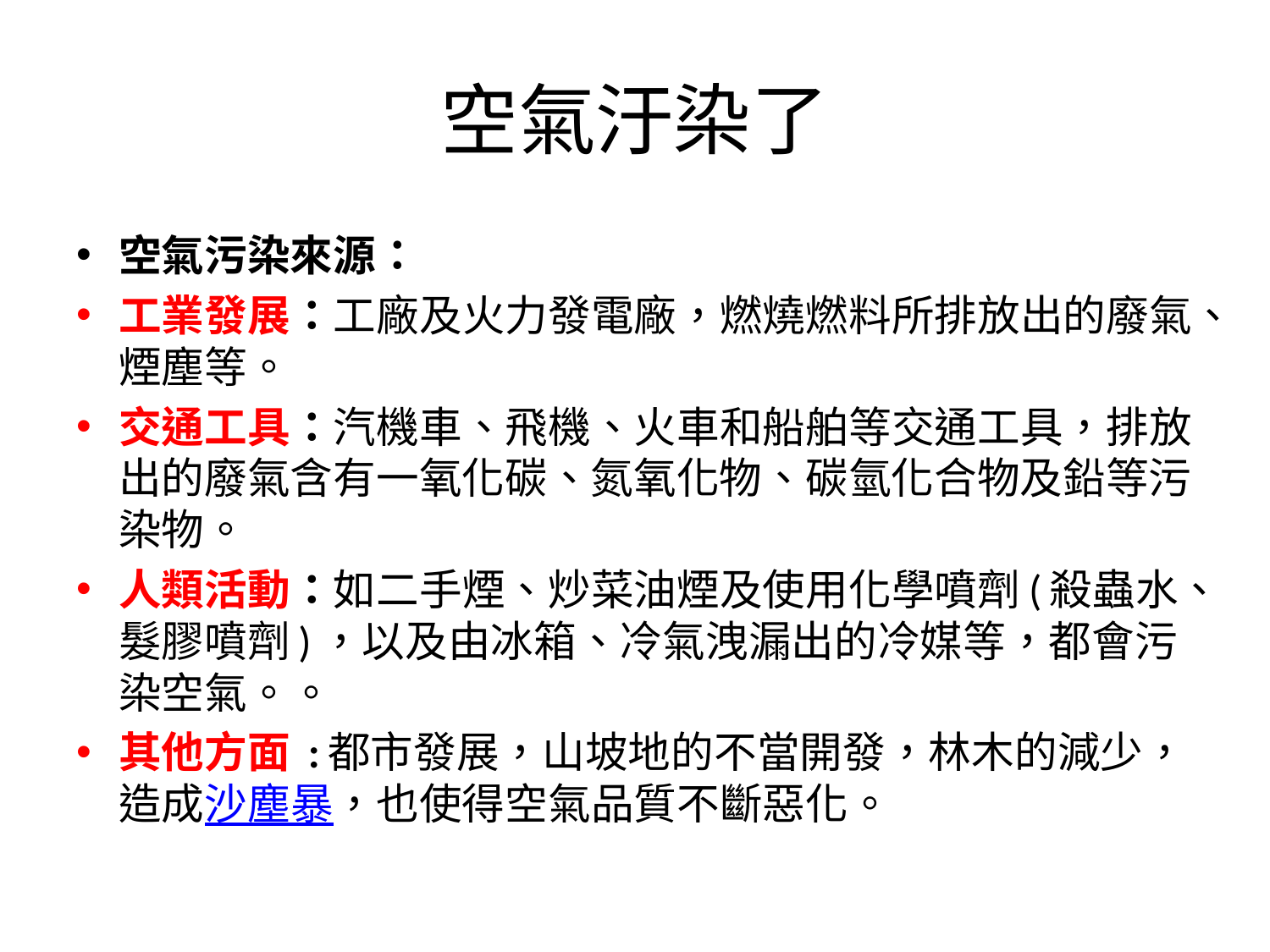

# 空氣汙染了
空氣污染來源：
工業發展：工廠及火力發電廠，燃燒燃料所排放出的廢氣、煙塵等。
交通工具：汽機車、飛機、火車和船舶等交通工具，排放出的廢氣含有一氧化碳、氮氧化物、碳氫化合物及鉛等污染物。
人類活動：如二手煙、炒菜油煙及使用化學噴劑(殺蟲水、髮膠噴劑)，以及由冰箱、冷氣洩漏出的冷媒等，都會污染空氣。。
其他方面 :都市發展，山坡地的不當開發，林木的減少，造成沙塵暴，也使得空氣品質不斷惡化。